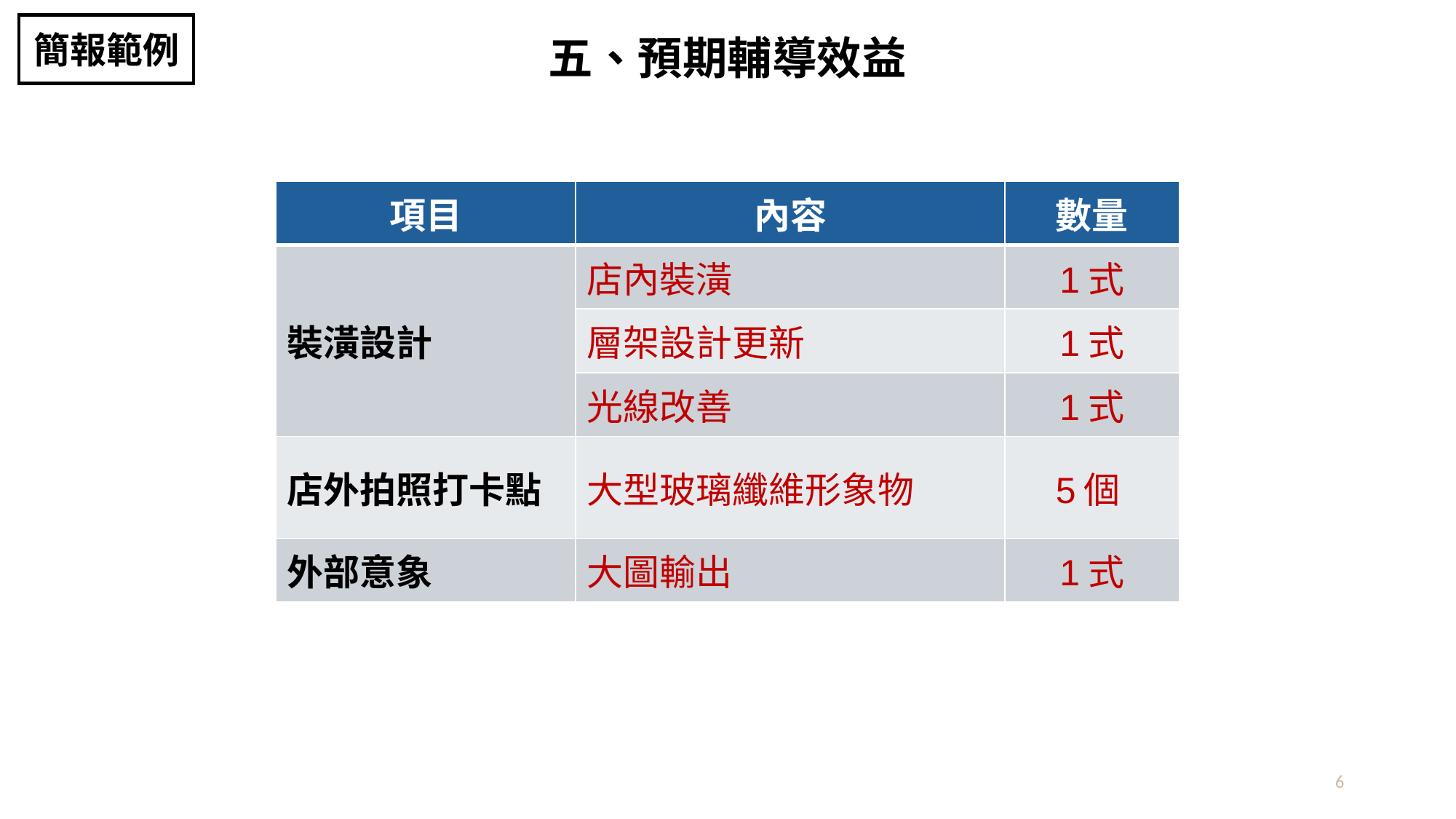

簡報範例
五、預期輔導效益
| 項目 | 內容 | 數量 |
| --- | --- | --- |
| 裝潢設計 | 店內裝潢 | 1式 |
|  | 層架設計更新 | 1式 |
|  | 光線改善 | 1式 |
| 店外拍照打卡點 | 大型玻璃纖維形象物 | 5個 |
| 外部意象 | 大圖輸出 | 1式 |
6